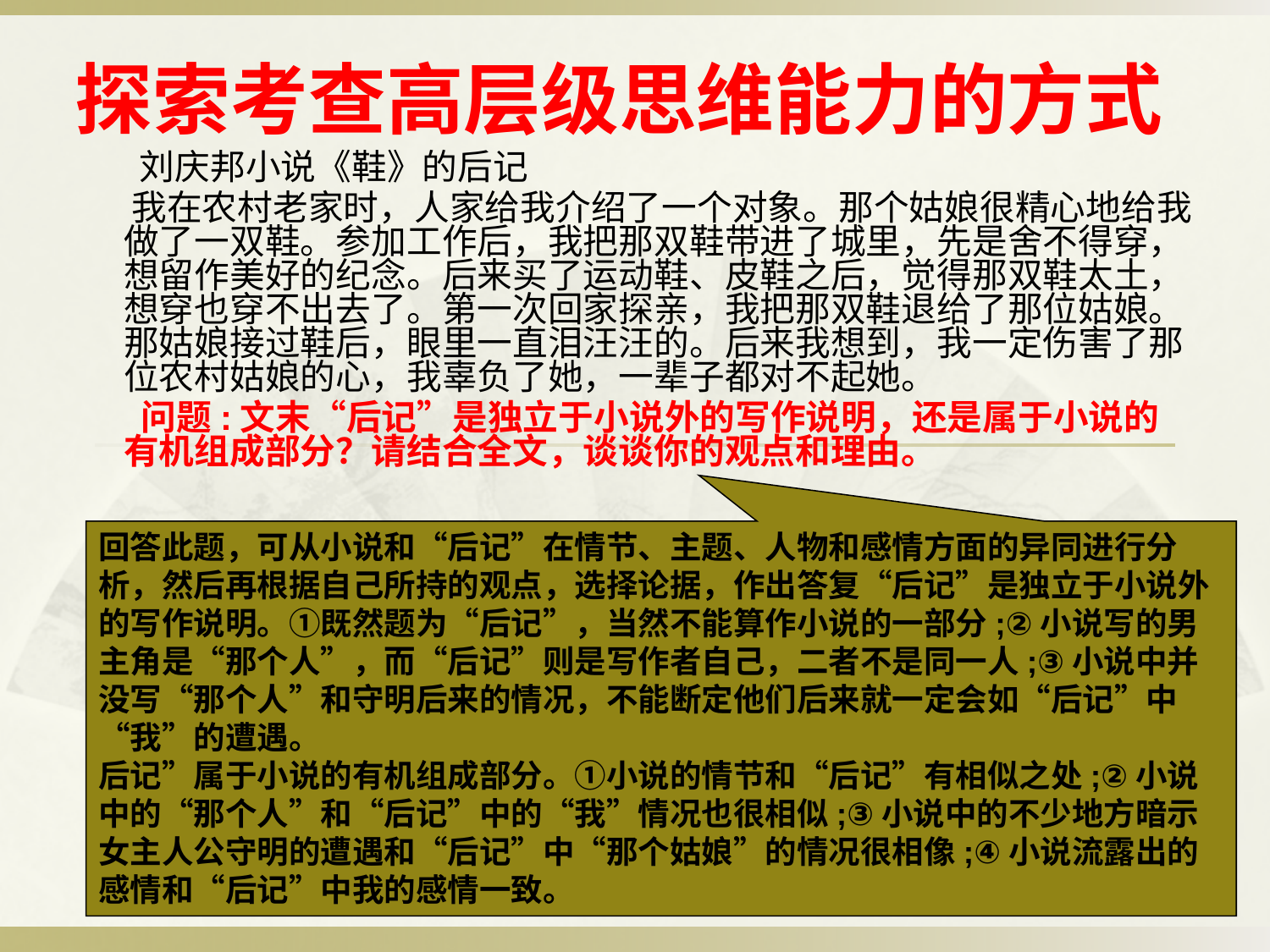

探索考查高层级思维能力的方式
       刘庆邦小说《鞋》的后记
      我在农村老家时，人家给我介绍了一个对象。那个姑娘很精心地给我做了一双鞋。参加工作后，我把那双鞋带进了城里，先是舍不得穿，想留作美好的纪念。后来买了运动鞋、皮鞋之后，觉得那双鞋太土，想穿也穿不出去了。第一次回家探亲，我把那双鞋退给了那位姑娘。那姑娘接过鞋后，眼里一直泪汪汪的。后来我想到，我一定伤害了那位农村姑娘的心，我辜负了她，一辈子都对不起她。
       问题:文末“后记”是独立于小说外的写作说明，还是属于小说的有机组成部分？请结合全文，谈谈你的观点和理由。

回答此题，可从小说和“后记”在情节、主题、人物和感情方面的异同进行分析，然后再根据自己所持的观点，选择论据，作出答复“后记”是独立于小说外的写作说明。①既然题为“后记”，当然不能算作小说的一部分;②小说写的男主角是“那个人”，而“后记”则是写作者自己，二者不是同一人;③小说中并没写“那个人”和守明后来的情况，不能断定他们后来就一定会如“后记”中“我”的遭遇。
后记”属于小说的有机组成部分。①小说的情节和“后记”有相似之处;②小说中的“那个人”和“后记”中的“我”情况也很相似;③小说中的不少地方暗示女主人公守明的遭遇和“后记”中“那个姑娘”的情况很相像;④小说流露出的感情和“后记”中我的感情一致。